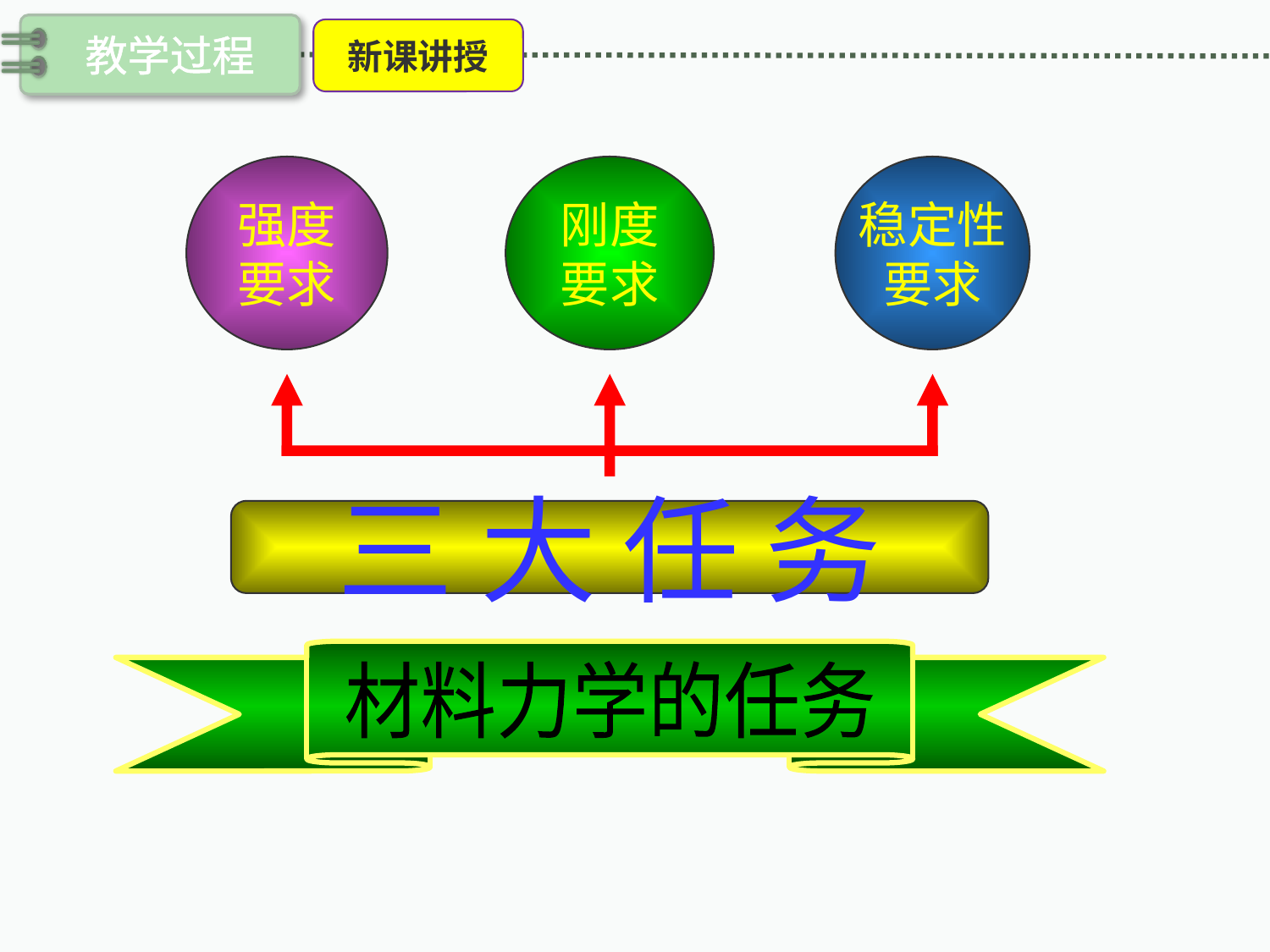

强度
要求
刚度
要求
稳定性
要求

三 大 任 务

材料力学的任务
8